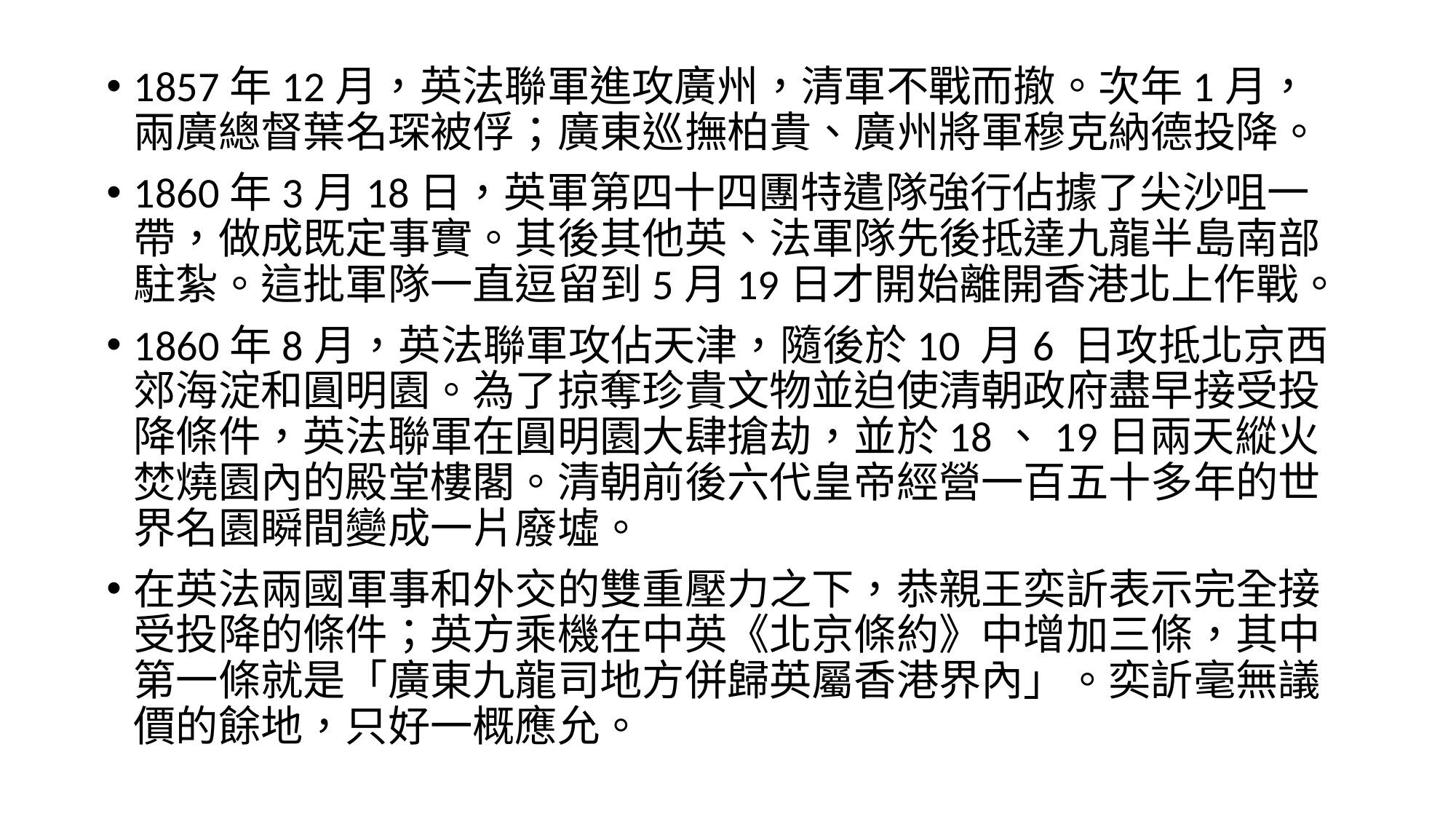

1857年12月，英法聯軍進攻廣州，清軍不戰而撤。次年1月，兩廣總督葉名琛被俘；廣東巡撫柏貴、廣州將軍穆克納德投降。
1860年3月18日，英軍第四十四團特遣隊強行佔據了尖沙咀一帶，做成既定事實。其後其他英、法軍隊先後抵達九龍半島南部駐紮。這批軍隊一直逗留到5月19日才開始離開香港北上作戰。
1860年8月，英法聯軍攻佔天津，隨後於10 月6 日攻抵北京西郊海淀和圓明園。為了掠奪珍貴文物並迫使清朝政府盡早接受投降條件，英法聯軍在圓明園大肆搶劫，並於18、19日兩天縱火焚燒園內的殿堂樓閣。清朝前後六代皇帝經營一百五十多年的世界名園瞬間變成一片廢墟。
在英法兩國軍事和外交的雙重壓力之下，恭親王奕訢表示完全接受投降的條件；英方乘機在中英《北京條約》中增加三條，其中第一條就是「廣東九龍司地方併歸英屬香港界內」。奕訢毫無議價的餘地，只好一概應允。

#